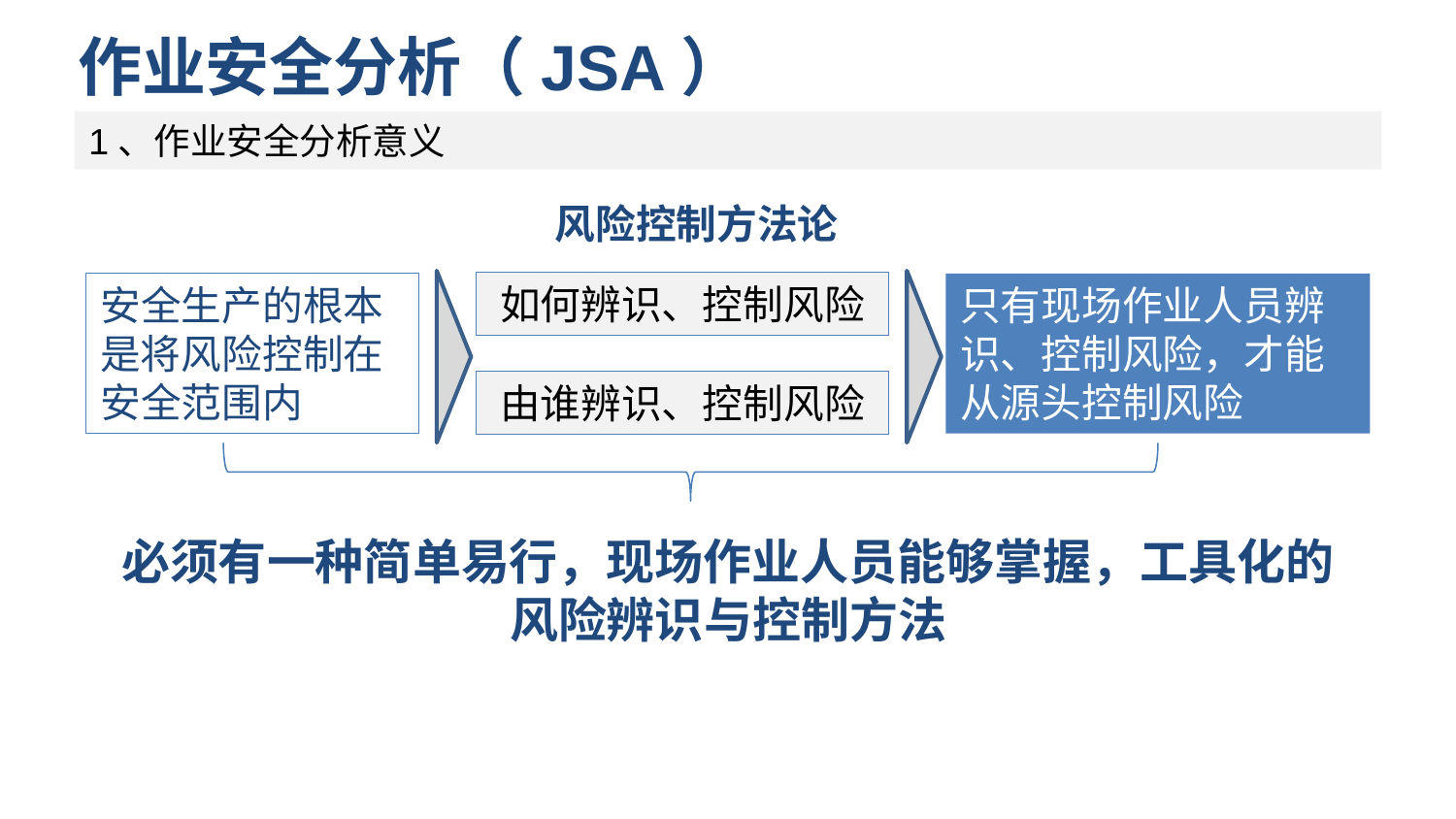

# 作业安全分析（JSA）
1、作业安全分析意义
风险控制方法论
如何辨识、控制风险
安全生产的根本是将风险控制在安全范围内
只有现场作业人员辨识、控制风险，才能从源头控制风险

由谁辨识、控制风险
必须有一种简单易行，现场作业人员能够掌握，工具化的
风险辨识与控制方法